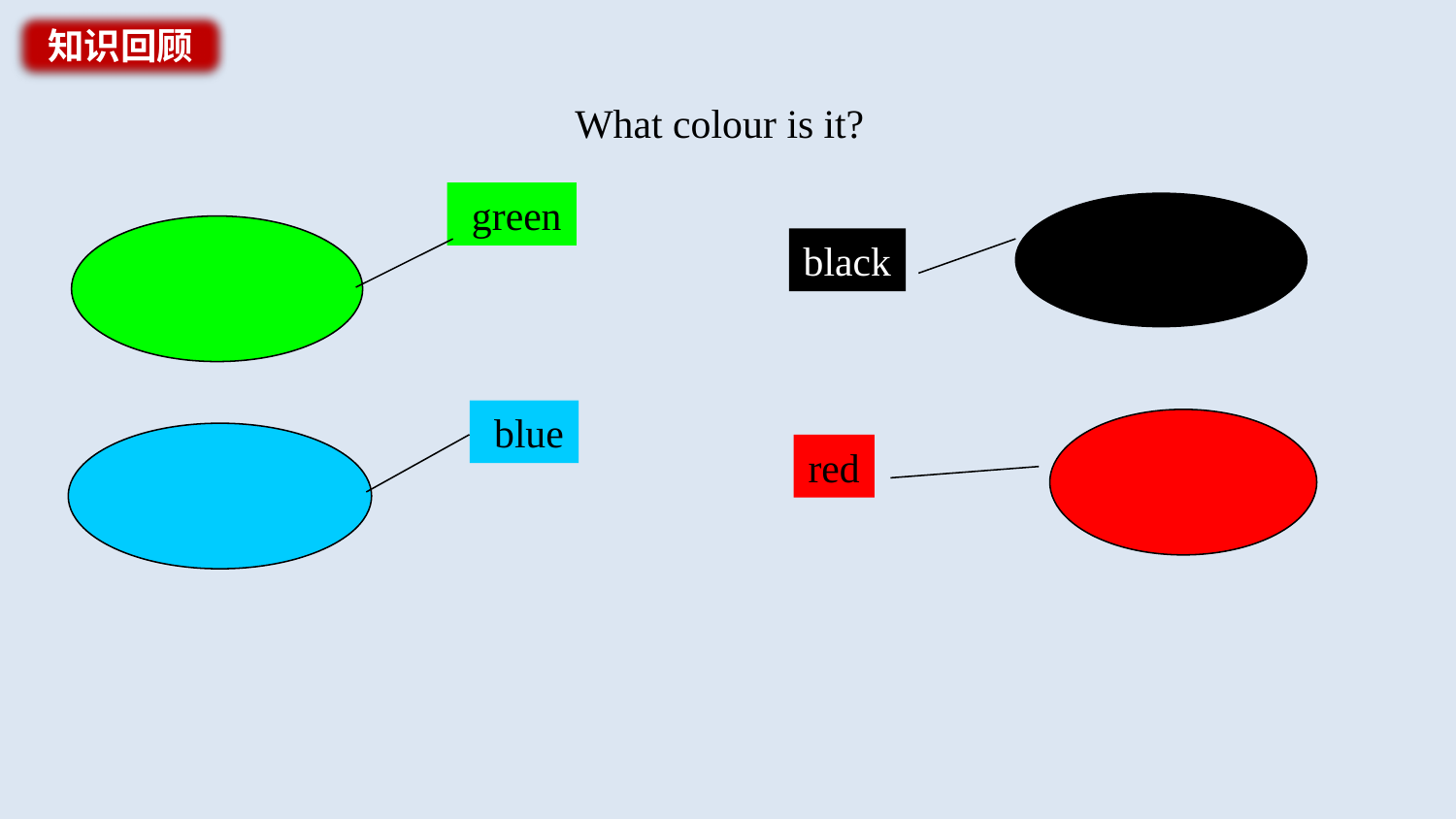

知识回顾
What colour is it?
 green

black

 blue

red